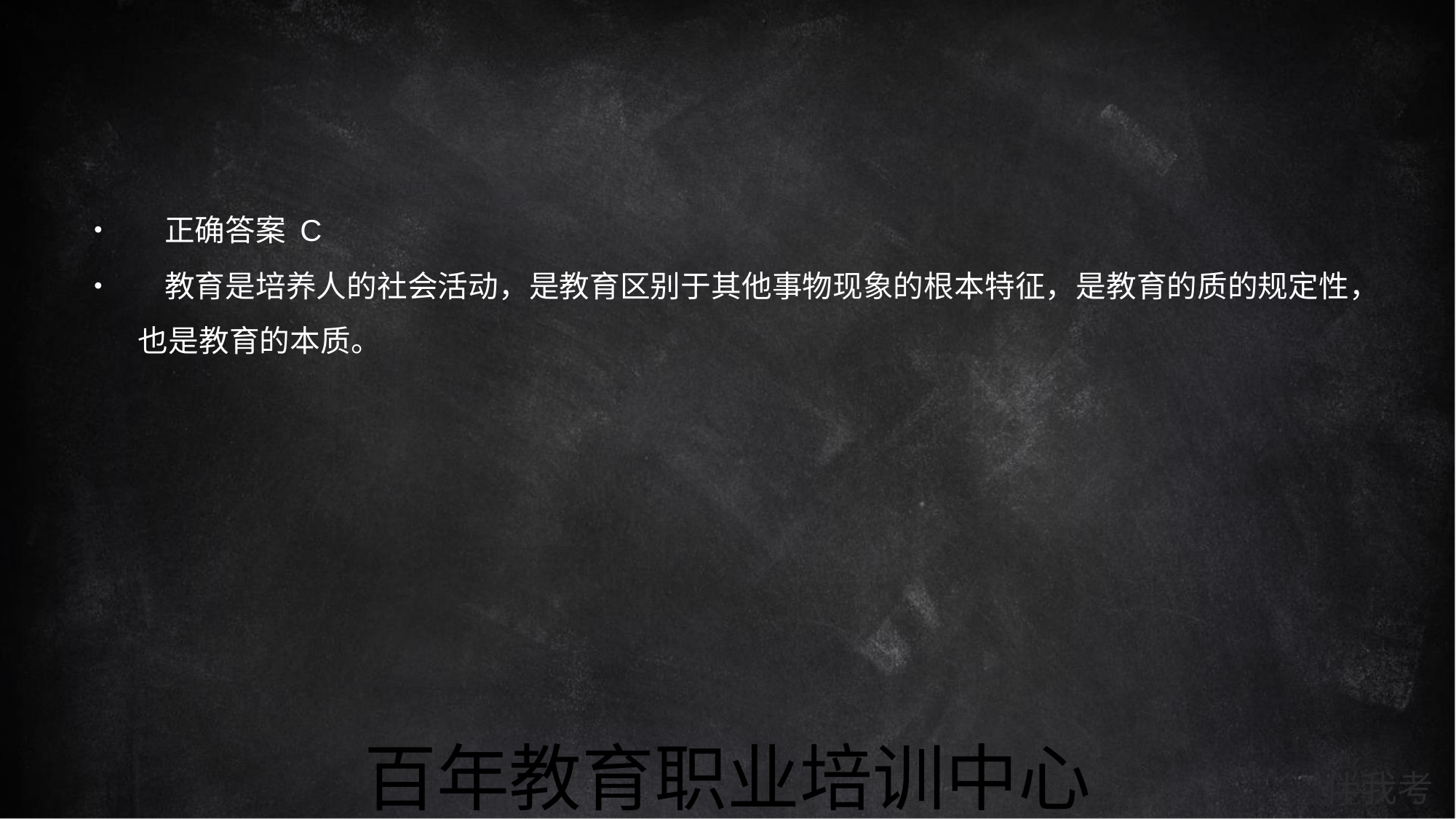

• 正确答案 C
• 教育是培养人的社会活动，是教育区别于其他事物现象的根本特征，是教育的质的规定性，
也是教育的本质。
百年教育职业培训中心
伴我考